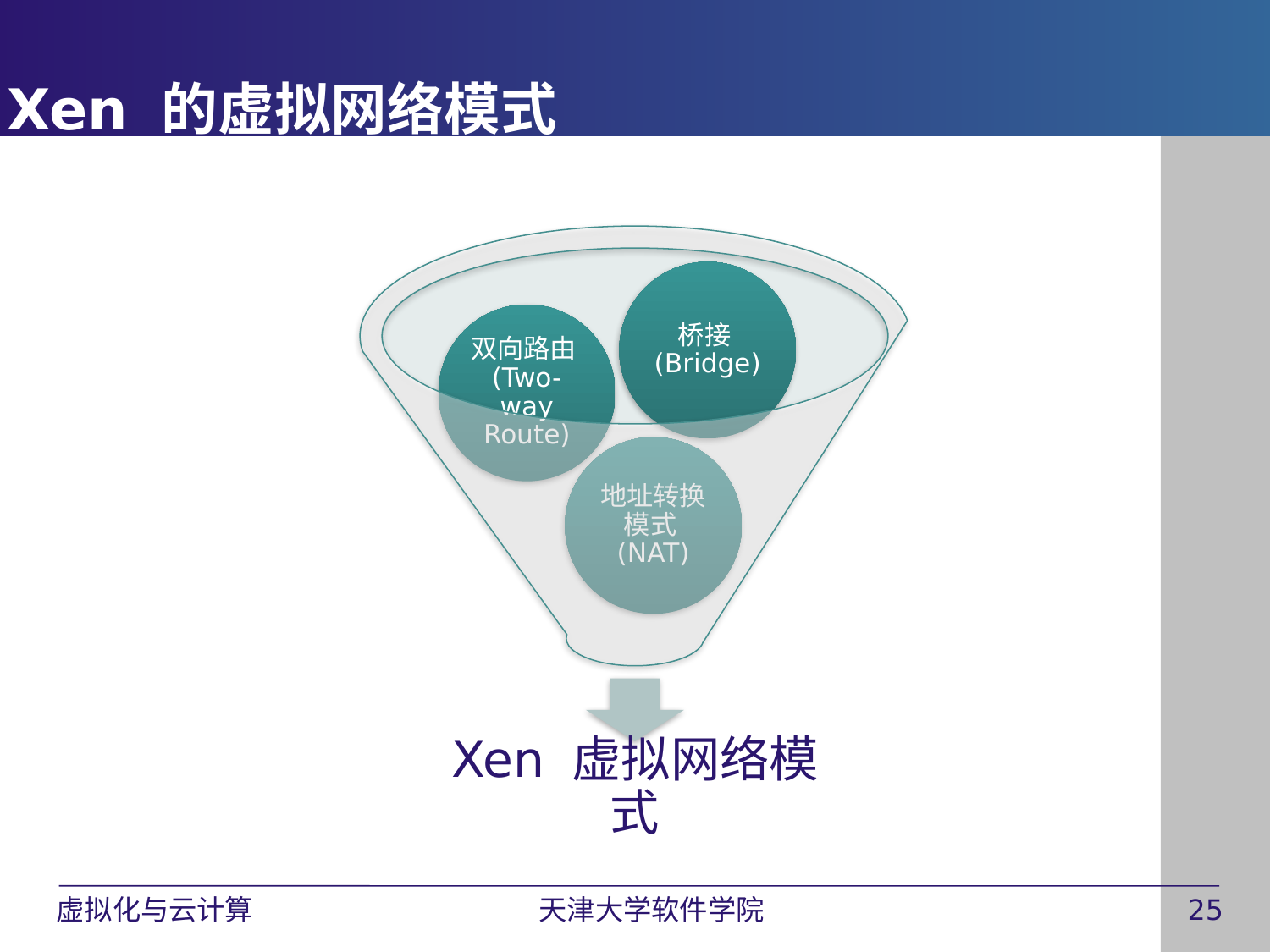

# Xen 的虚拟网络模式
Xen 虚拟网络模式
地址转换模式(NAT)
双向路由(Two-way Route)
桥接(Bridge)